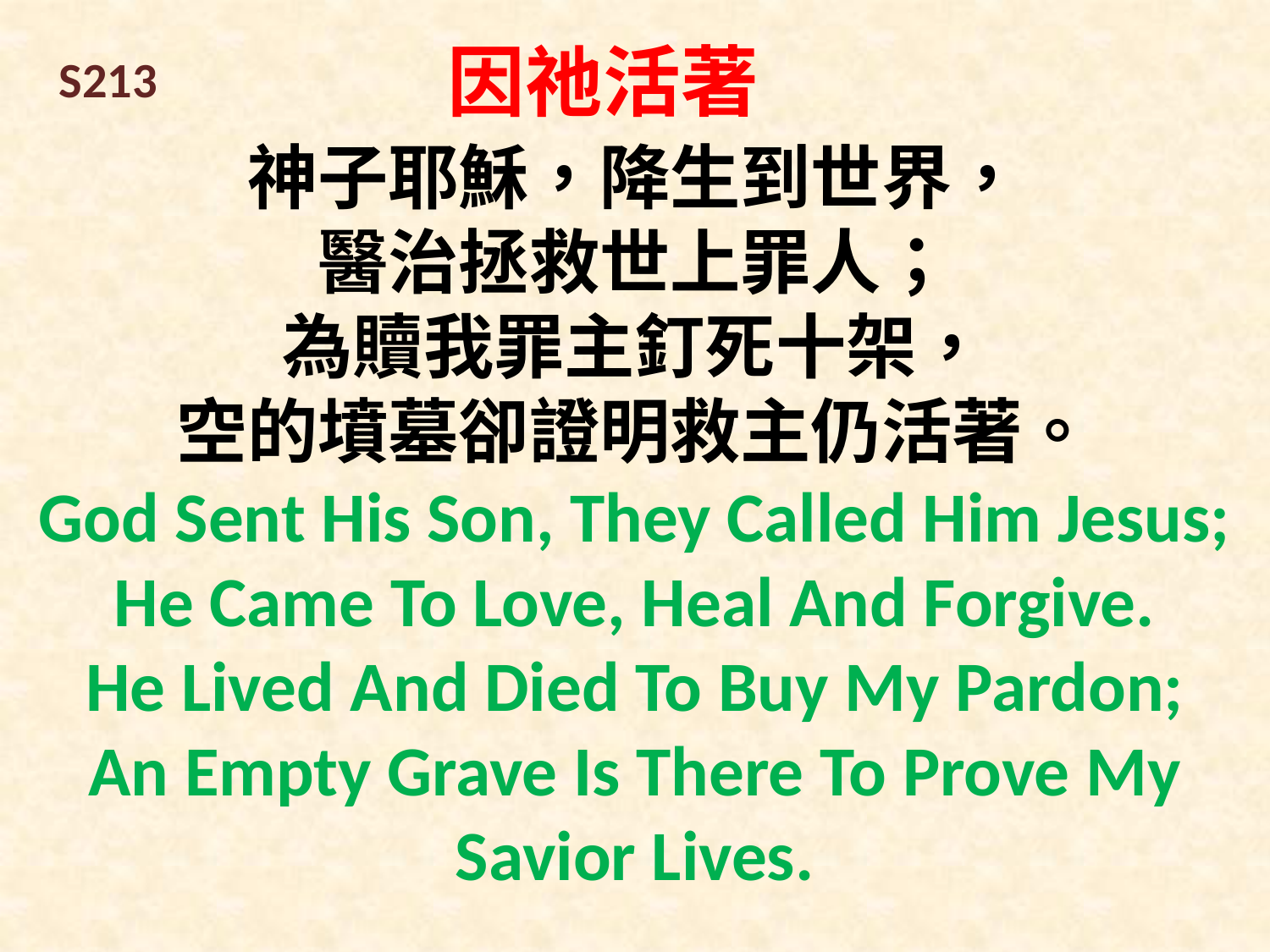

# 因祂活著
S213
神子耶穌，降生到世界，
醫治拯救世上罪人；
為贖我罪主釘死十架，
空的墳墓卻證明救主仍活著。
God Sent His Son, They Called Him Jesus;
He Came To Love, Heal And Forgive.
He Lived And Died To Buy My Pardon;
An Empty Grave Is There To Prove My Savior Lives.